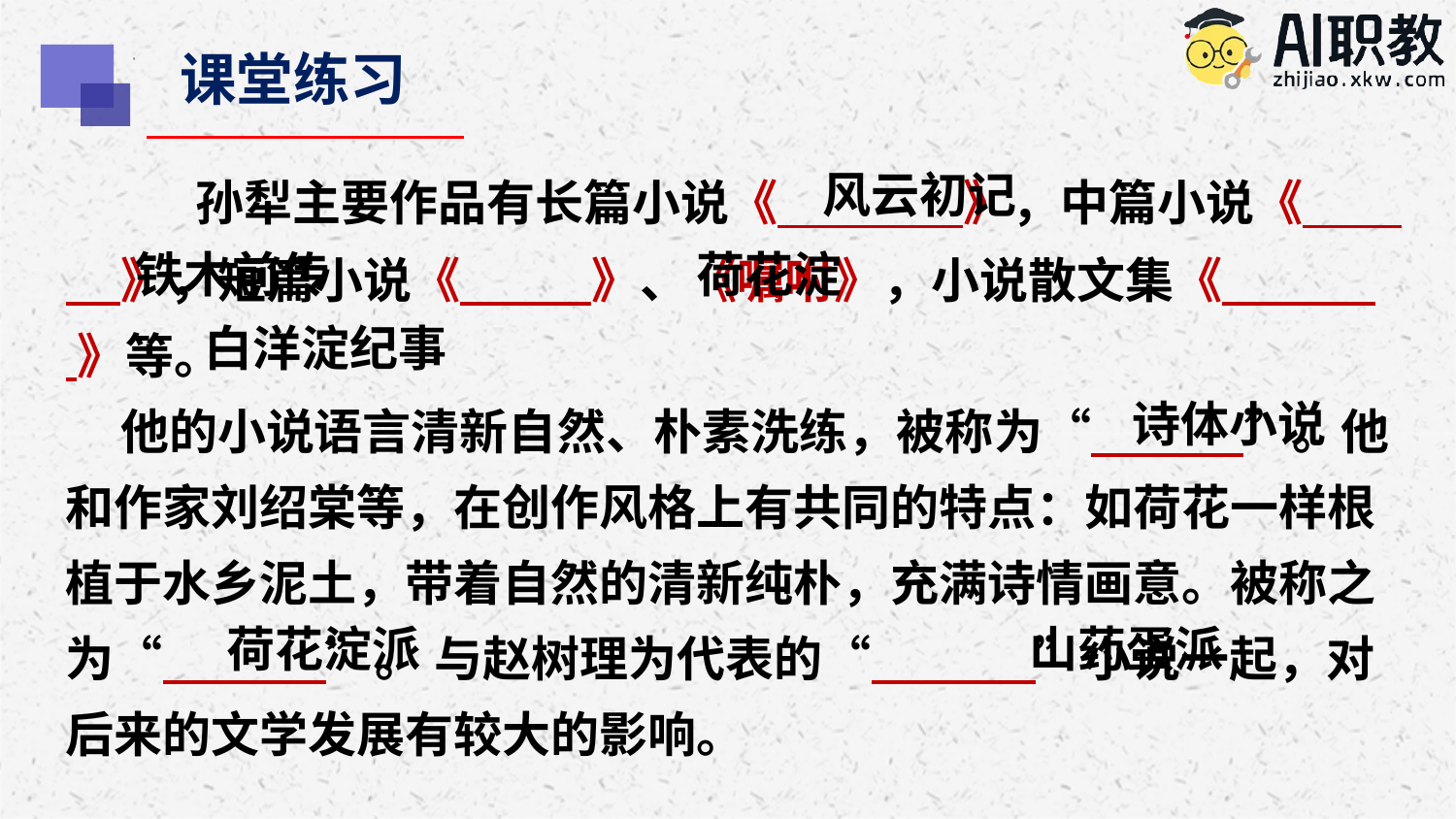

课堂练习

         孙犁主要作品有长篇小说《                 》，中篇小说《               》，短篇小说《            》、《嘱咐》，小说散文集《                》等。
     他的小说语言清新自然、朴素洗练，被称为“              ”。他和作家刘绍棠等，在创作风格上有共同的特点：如荷花一样根植于水乡泥土，带着自然的清新纯朴，充满诗情画意。被称之为“               ”。 与赵树理为代表的“               ”小说一起，对后来的文学发展有较大的影响。
风云初记
铁木前传
荷花淀
白洋淀纪事
诗体小说
荷花淀派
山药蛋派